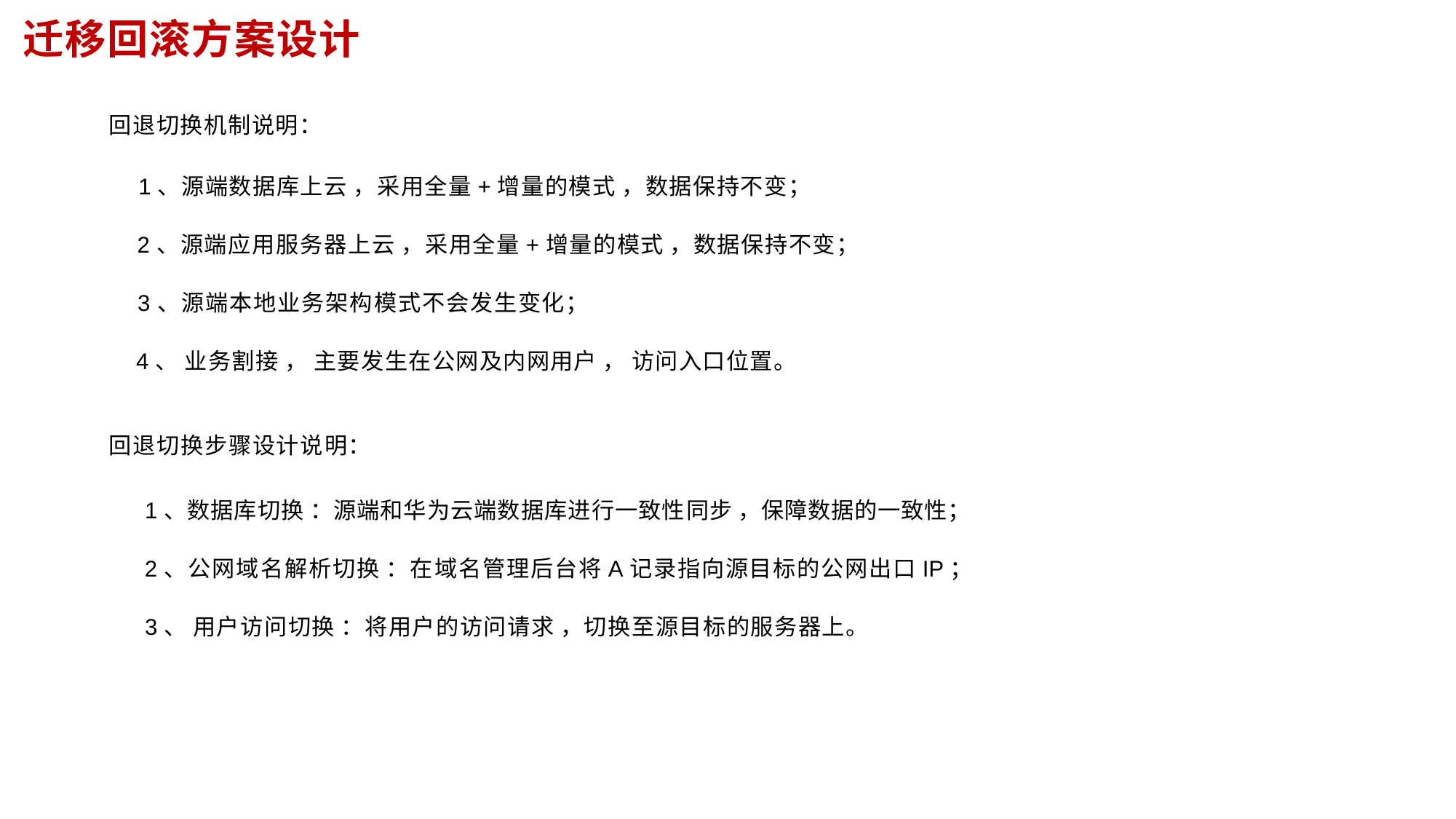

迁移回滚方案设计

回退切换机制说明：

1、源端数据库上云 ，采用全量+增量的模式 ，数据保持不变；

2、源端应用服务器上云 ，采用全量+增量的模式 ，数据保持不变；

3、源端本地业务架构模式不会发生变化；

4、 业务割接 ， 主要发生在公网及内网用户 ， 访问入口位置。

回退切换步骤设计说明：

   	  1、数据库切换 ：源端和华为云端数据库进行一致性同步 ，保障数据的一致性；

2、公网域名解析切换 ：在域名管理后台将A记录指向源目标的公网出口IP；

3、 用户访问切换 ：将用户的访问请求 ，切换至源目标的服务器上。